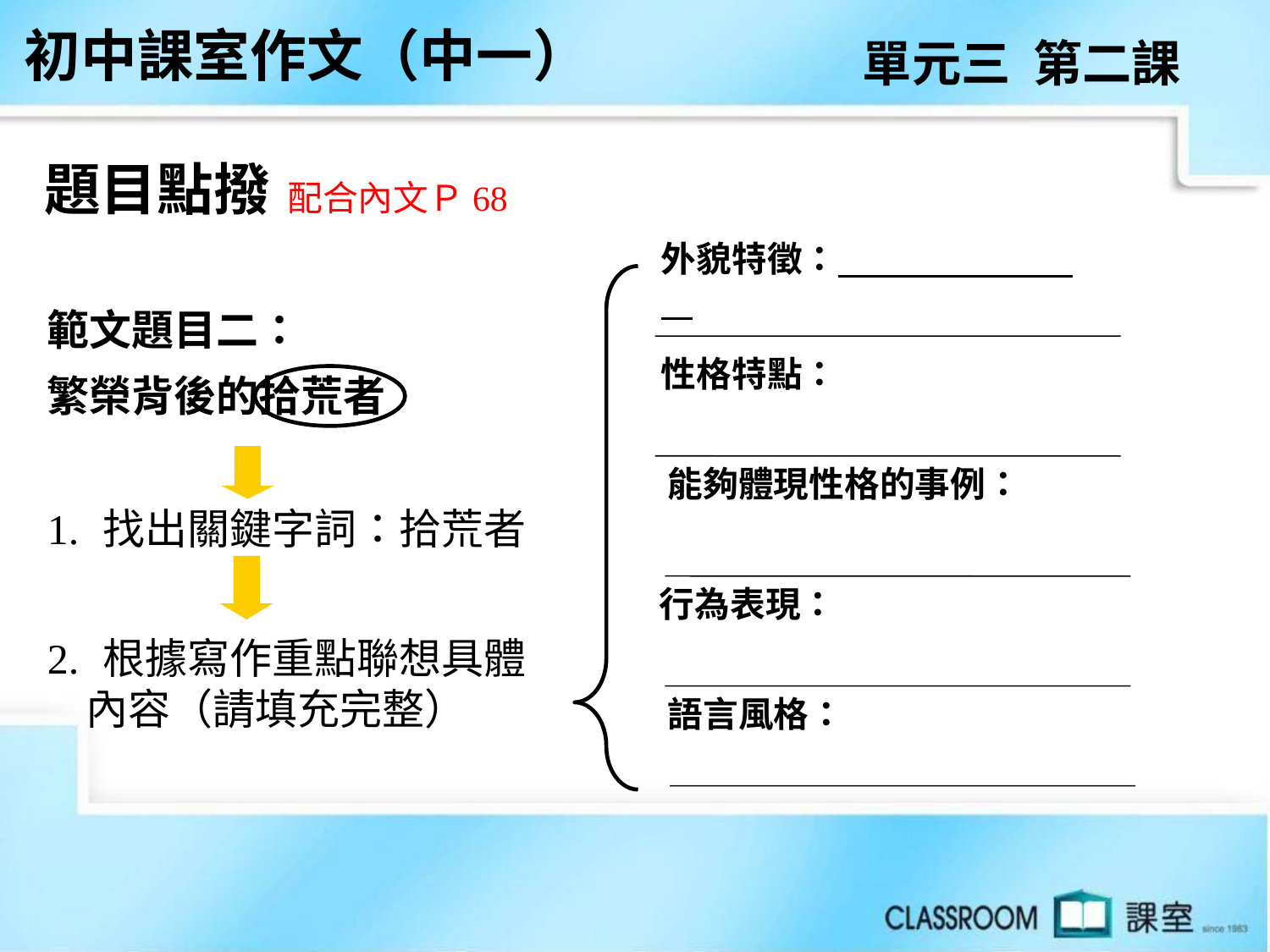

初中課室作文（中一）
單元三  第二課
題目點撥
配合內文Ｐ68
外貌特徵：

性格特點：
能夠體現性格的事例：

行為表現：

語言風格：

範文題目二：
繁榮背後的拾荒者

1. 找出關鍵字詞：拾荒者

2. 根據寫作重點聯想具體
   內容（請填充完整）